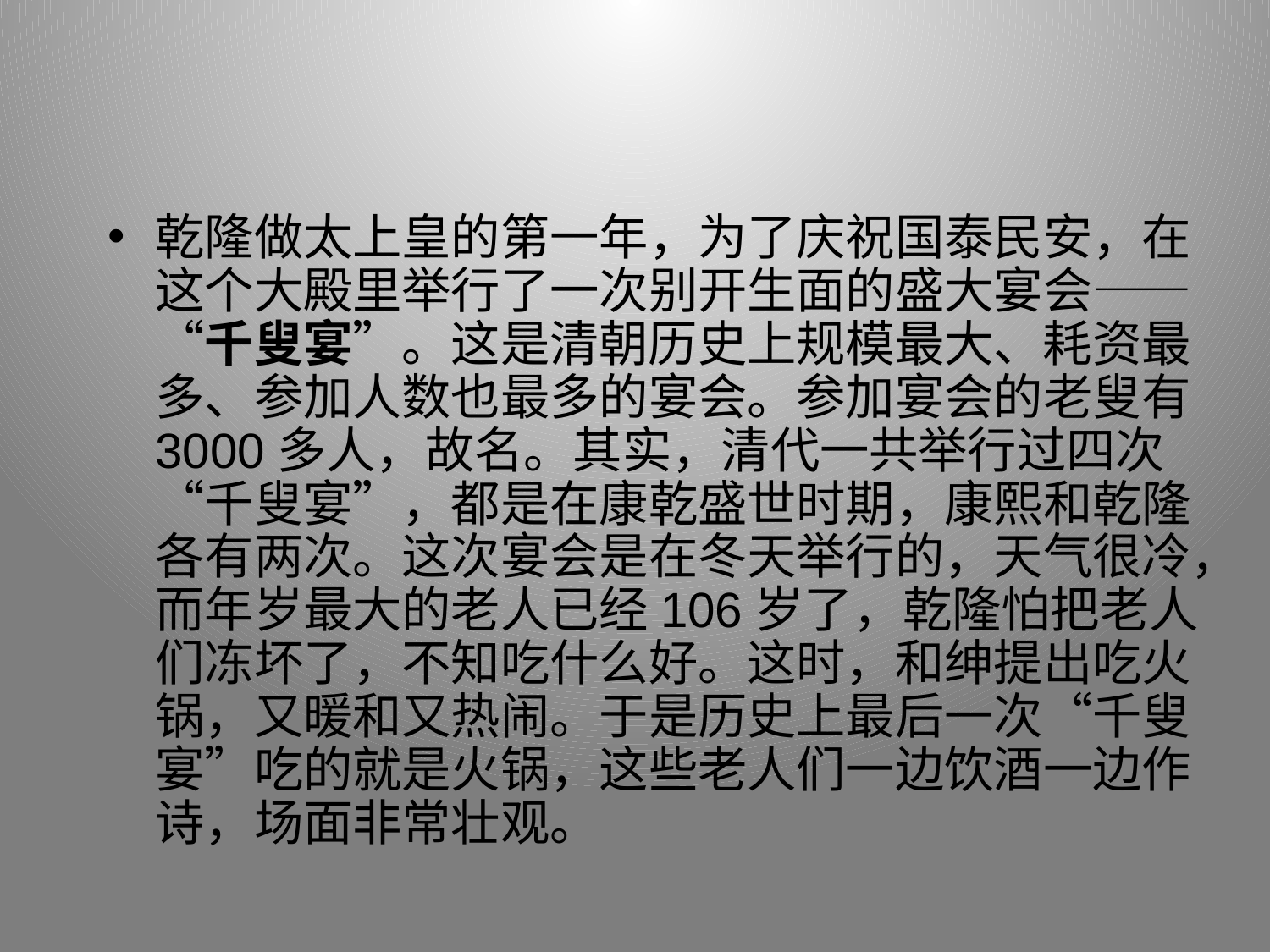

乾隆做太上皇的第一年，为了庆祝国泰民安，在这个大殿里举行了一次别开生面的盛大宴会——“千叟宴”。这是清朝历史上规模最大、耗资最多、参加人数也最多的宴会。参加宴会的老叟有3000多人，故名。其实，清代一共举行过四次“千叟宴”，都是在康乾盛世时期，康熙和乾隆各有两次。这次宴会是在冬天举行的，天气很冷，而年岁最大的老人已经106岁了，乾隆怕把老人们冻坏了，不知吃什么好。这时，和绅提出吃火锅，又暖和又热闹。于是历史上最后一次“千叟宴”吃的就是火锅，这些老人们一边饮酒一边作诗，场面非常壮观。